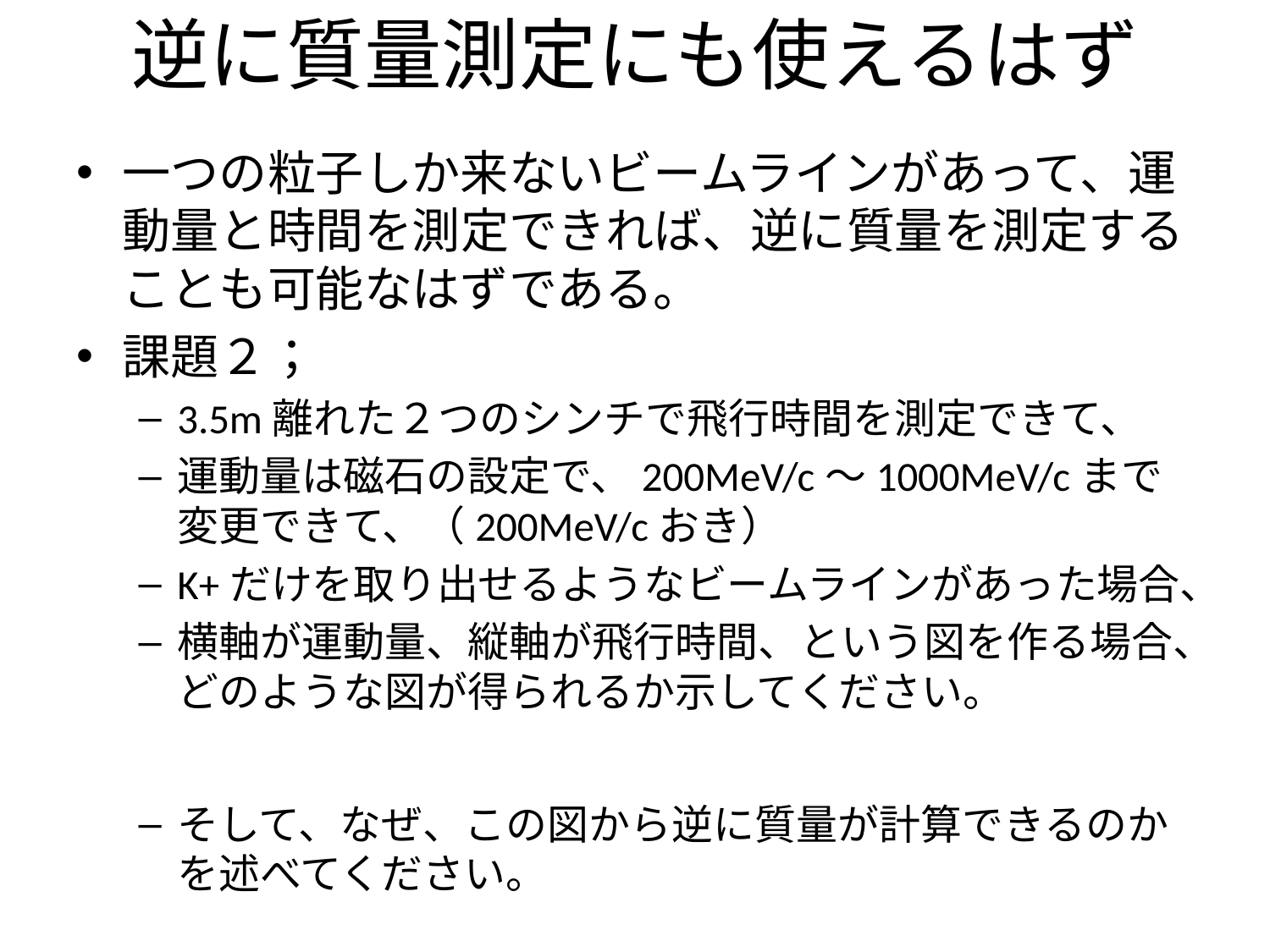

# 逆に質量測定にも使えるはず
一つの粒子しか来ないビームラインがあって、運動量と時間を測定できれば、逆に質量を測定することも可能なはずである。
課題２；
3.5m離れた２つのシンチで飛行時間を測定できて、
運動量は磁石の設定で、200MeV/c～1000MeV/cまで変更できて、（200MeV/cおき）
K+だけを取り出せるようなビームラインがあった場合、
横軸が運動量、縦軸が飛行時間、という図を作る場合、どのような図が得られるか示してください。

そして、なぜ、この図から逆に質量が計算できるのかを述べてください。